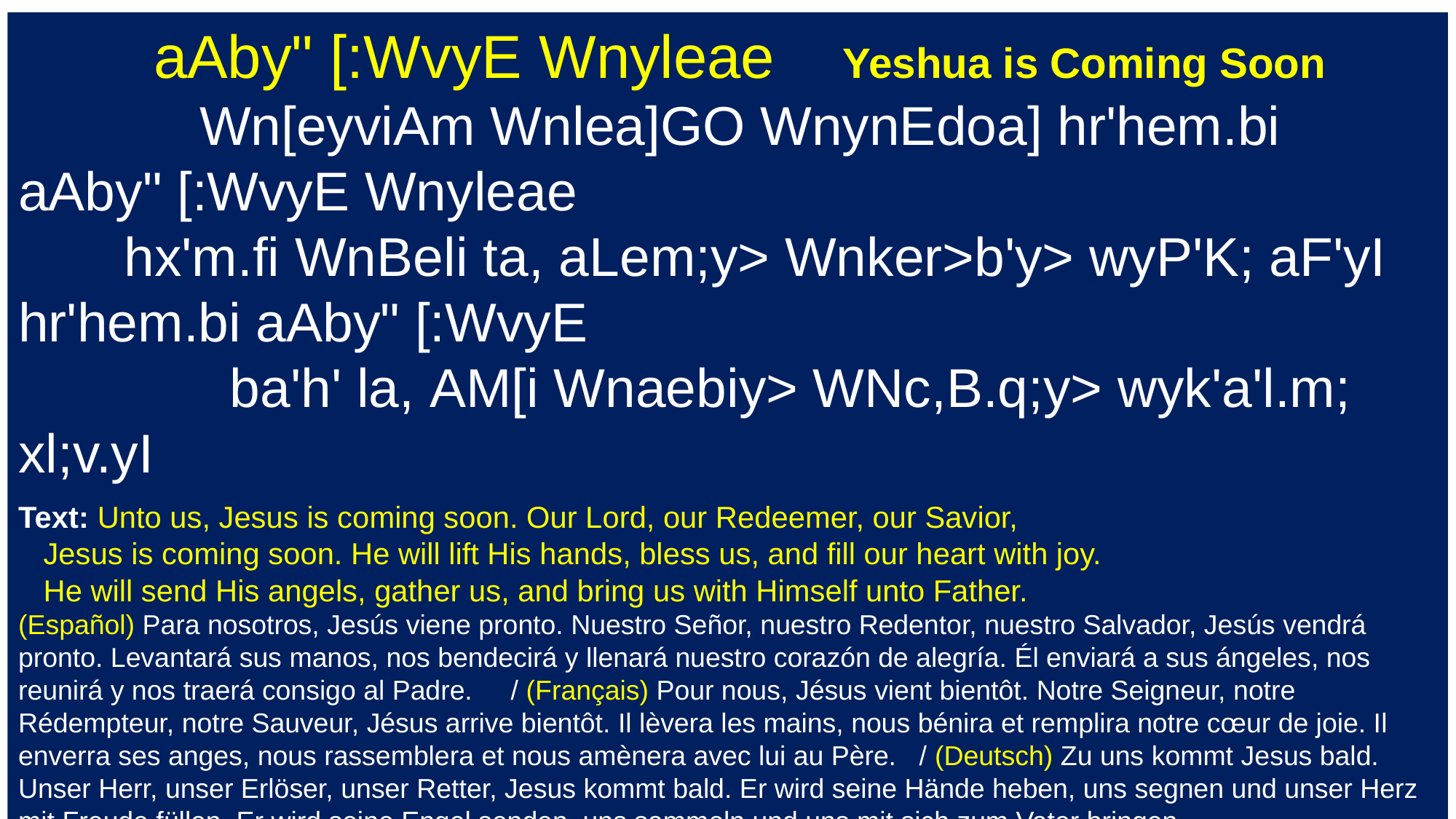

aAby" [:WvyE Wnyleae    Yeshua is Coming Soon
            Wn[eyviAm Wnlea]GO WnynEdoa] hr'hem.bi aAby" [:WvyE Wnyleae
       hx'm.fi WnBeli ta, aLem;y> Wnker>b'y> wyP'K; aF'yI hr'hem.bi aAby" [:WvyE
              ba'h' la, AM[i Wnaebiy> WNc,B.q;y> wyk'a'l.m; xl;v.yI

Text: Unto us, Jesus is coming soon. Our Lord, our Redeemer, our Savior,
   Jesus is coming soon. He will lift His hands, bless us, and fill our heart with joy.
   He will send His angels, gather us, and bring us with Himself unto Father.
(Español) Para nosotros, Jesús viene pronto. Nuestro Señor, nuestro Redentor, nuestro Salvador, Jesús vendrá pronto. Levantará sus manos, nos bendecirá y llenará nuestro corazón de alegría. Él enviará a sus ángeles, nos reunirá y nos traerá consigo al Padre.     / (Français) Pour nous, Jésus vient bientôt. Notre Seigneur, notre Rédempteur, notre Sauveur, Jésus arrive bientôt. Il lèvera les mains, nous bénira et remplira notre cœur de joie. Il enverra ses anges, nous rassemblera et nous amènera avec lui au Père.   / (Deutsch) Zu uns kommt Jesus bald. Unser Herr, unser Erlöser, unser Retter, Jesus kommt bald. Er wird seine Hände heben, uns segnen und unser Herz mit Freude füllen. Er wird seine Engel senden, uns sammeln und uns mit sich zum Vater bringen.
우리에게로, 예수께서 곧 오신다. 우리 주님, 우리 구속주, 우리의 구주 예수께서 곧 오신다. 그가 손을 드시고 우리를 축복하시며, 우리의 마음을 기쁨으로 채우신다. 그가 천사를 보내시어 우리를 불러모으시고, 우리를  아버지께로 데려가신다.    / 耶穌快來了。我們的主，我們的救贖主，我們的救主耶穌即將來臨。祂將舉手，祝福我們，並使我們的心充滿喜悅。他將差遣他的天使，聚集我們，並將我們與他自己一起帶到天父那裡。